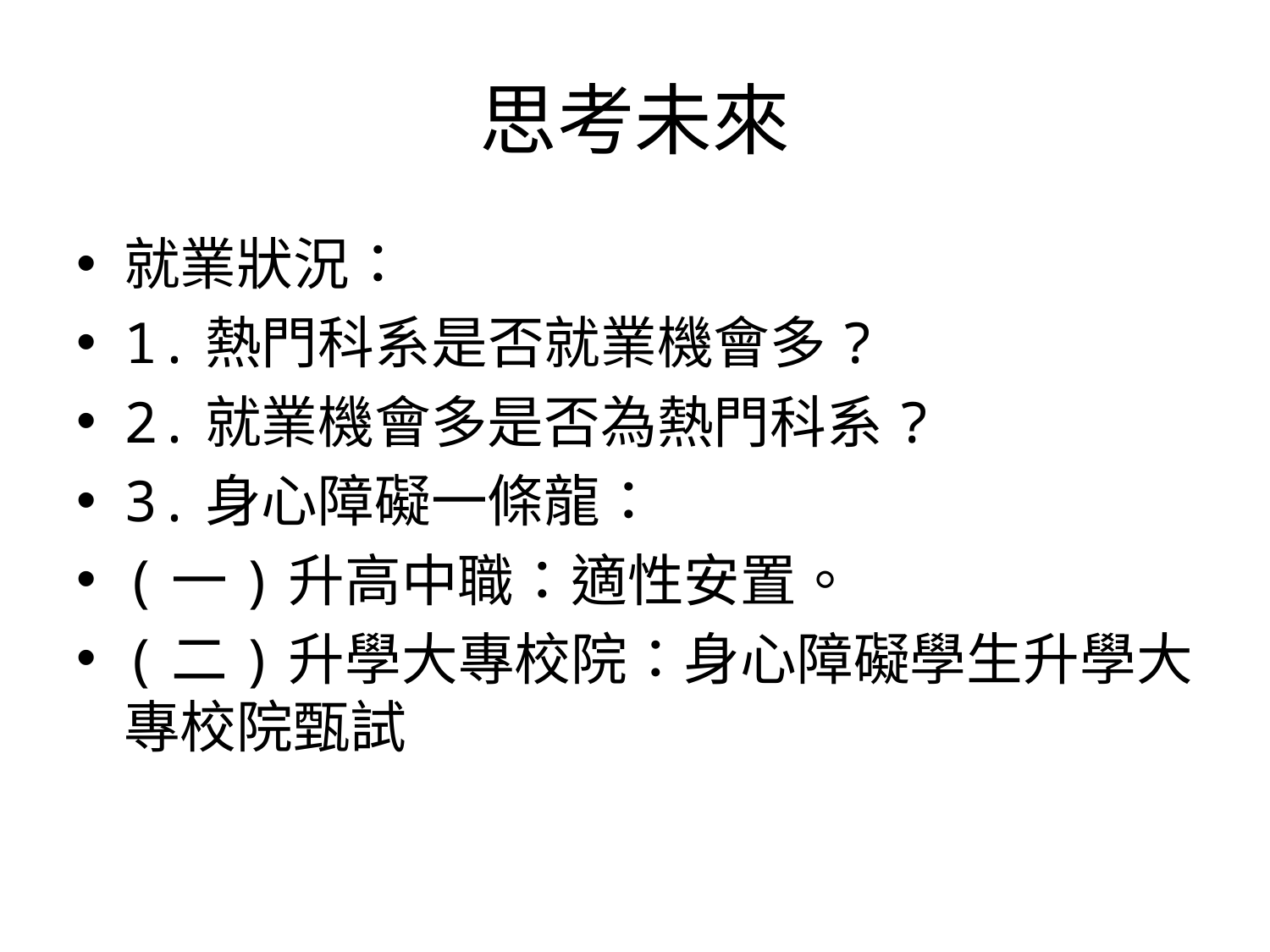

# 思考未來
就業狀況：
1.熱門科系是否就業機會多?
2.就業機會多是否為熱門科系?
3.身心障礙一條龍：
(一)升高中職：適性安置。
(二)升學大專校院：身心障礙學生升學大專校院甄試